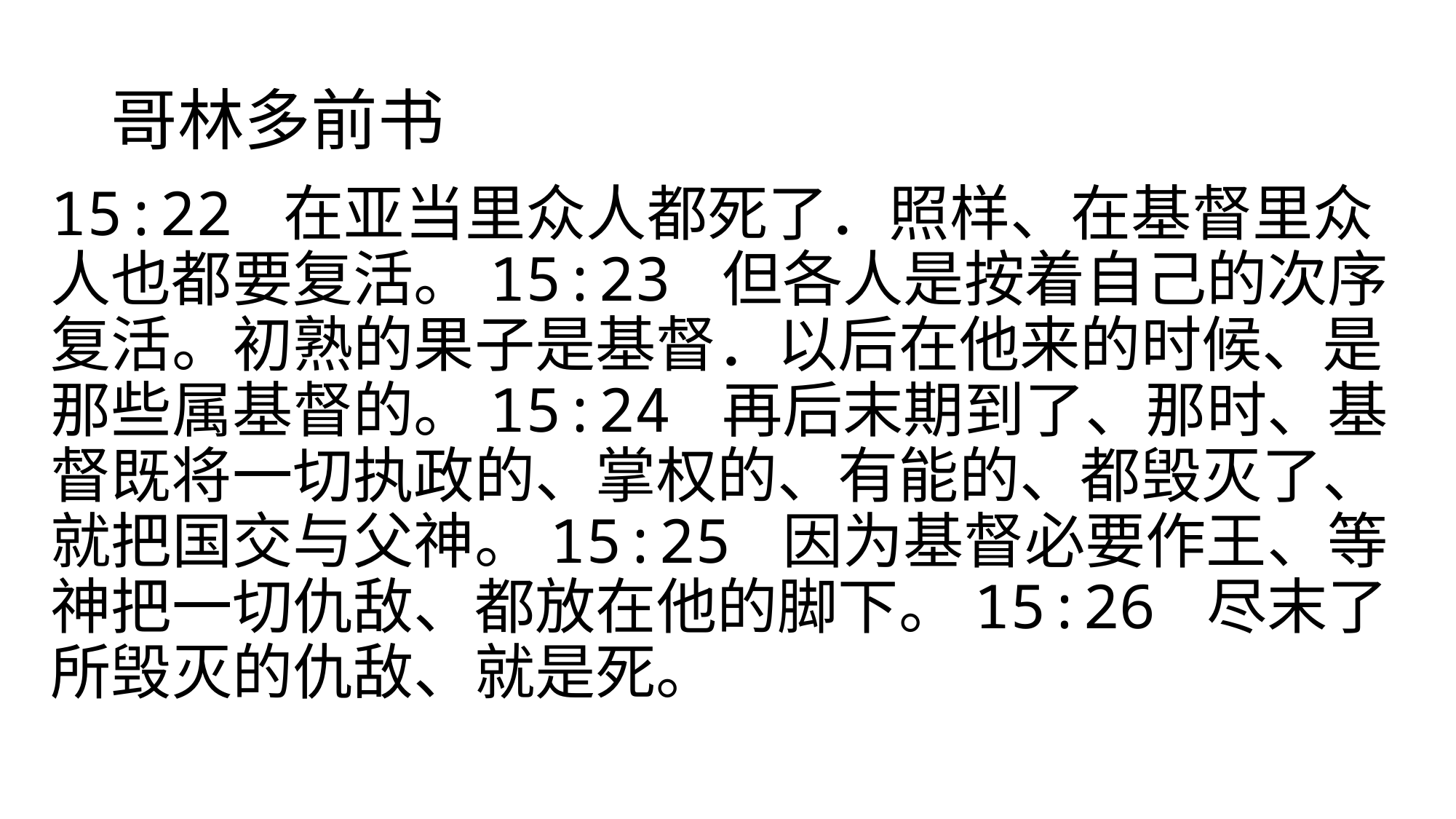

# 哥林多前书
15:22 在亚当里众人都死了．照样、在基督里众人也都要复活。15:23 但各人是按着自己的次序复活。初熟的果子是基督．以后在他来的时候、是那些属基督的。15:24 再后末期到了、那时、基督既将一切执政的、掌权的、有能的、都毁灭了、就把国交与父神。15:25 因为基督必要作王、等神把一切仇敌、都放在他的脚下。15:26 尽末了所毁灭的仇敌、就是死。